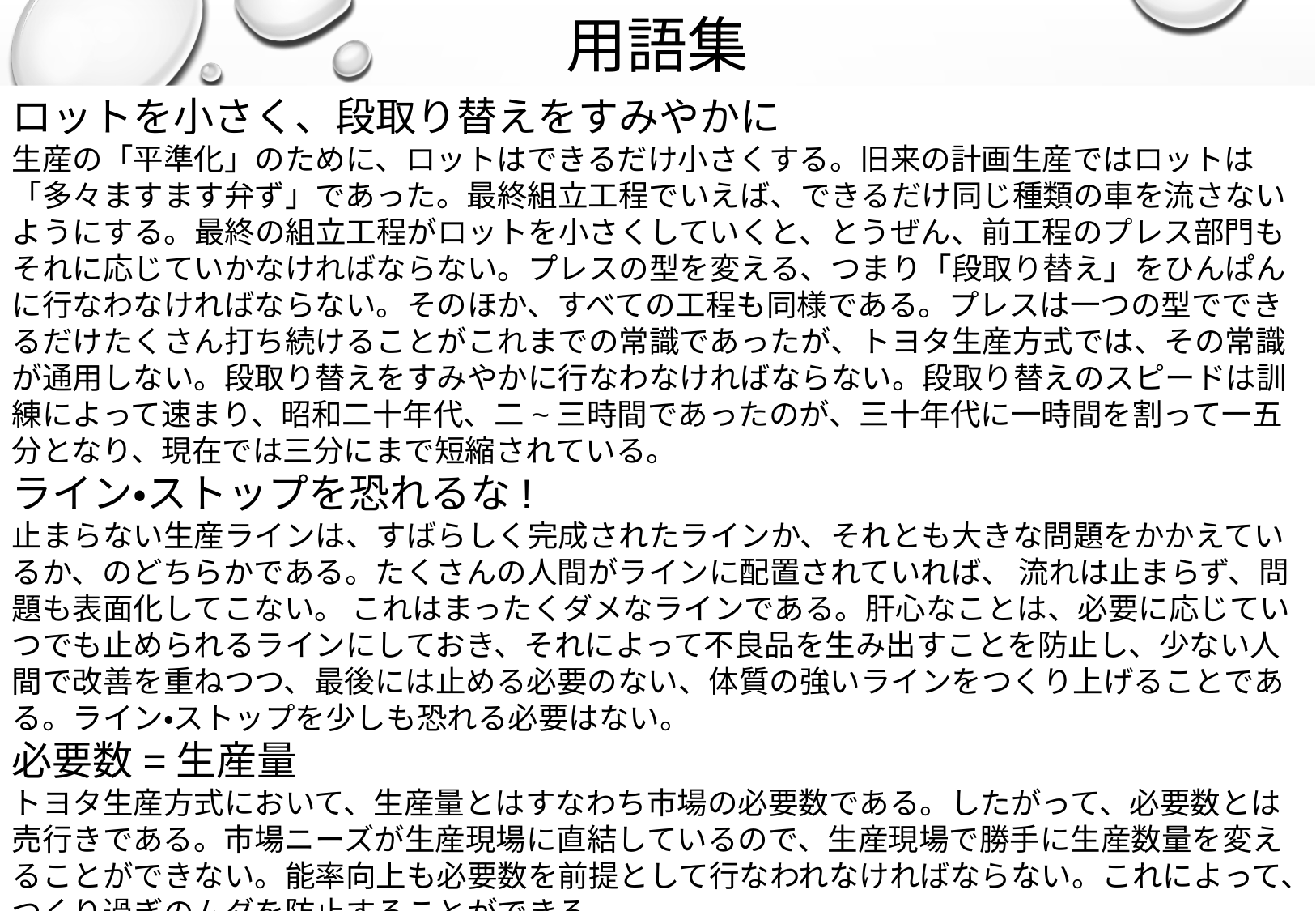

# 用語集
ロットを小さく、段取り替えをすみやかに
生産の「平準化」のために、ロットはできるだけ小さくする。旧来の計画生産ではロットは「多々ますます弁ず」であった。最終組立工程でいえば、できるだけ同じ種類の車を流さないようにする。最終の組立工程がロットを小さくしていくと、とうぜん、前工程のプレス部門もそれに応じていかなければならない。プレスの型を変える、つまり「段取り替え」をひんぱんに行なわなければならない。そのほか、すべての工程も同様である。プレスは一つの型でできるだけたくさん打ち続けることがこれまでの常識であったが、トヨタ生産方式では、その常識が通用しない。段取り替えをすみやかに行なわなければならない。段取り替えのスピードは訓練によって速まり、昭和二十年代、二~三時間であったのが、三十年代に一時間を割って一五分となり、現在では三分にまで短縮されている。
ライン・ストップを恐れるな!
止まらない生産ラインは、すばらしく完成されたラインか、それとも大きな問題をかかえているか、のどちらかである。たくさんの人間がラインに配置されていれば、 流れは止まらず、問題も表面化してこない。 これはまったくダメなラインである。肝心なことは、必要に応じていつでも止められるラインにしておき、それによって不良品を生み出すことを防止し、少ない人間で改善を重ねつつ、最後には止める必要のない、体質の強いラインをつくり上げることである。ライン・ストップを少しも恐れる必要はない。
必要数=生産量
トヨタ生産方式において、生産量とはすなわち市場の必要数である。したがって、必要数とは売行きである。市場ニーズが生産現場に直結しているので、生産現場で勝手に生産数量を変えることができない。能率向上も必要数を前提として行なわれなければならない。これによって、つくり過ぎのムダを防止することができる。
https://coredou.com/